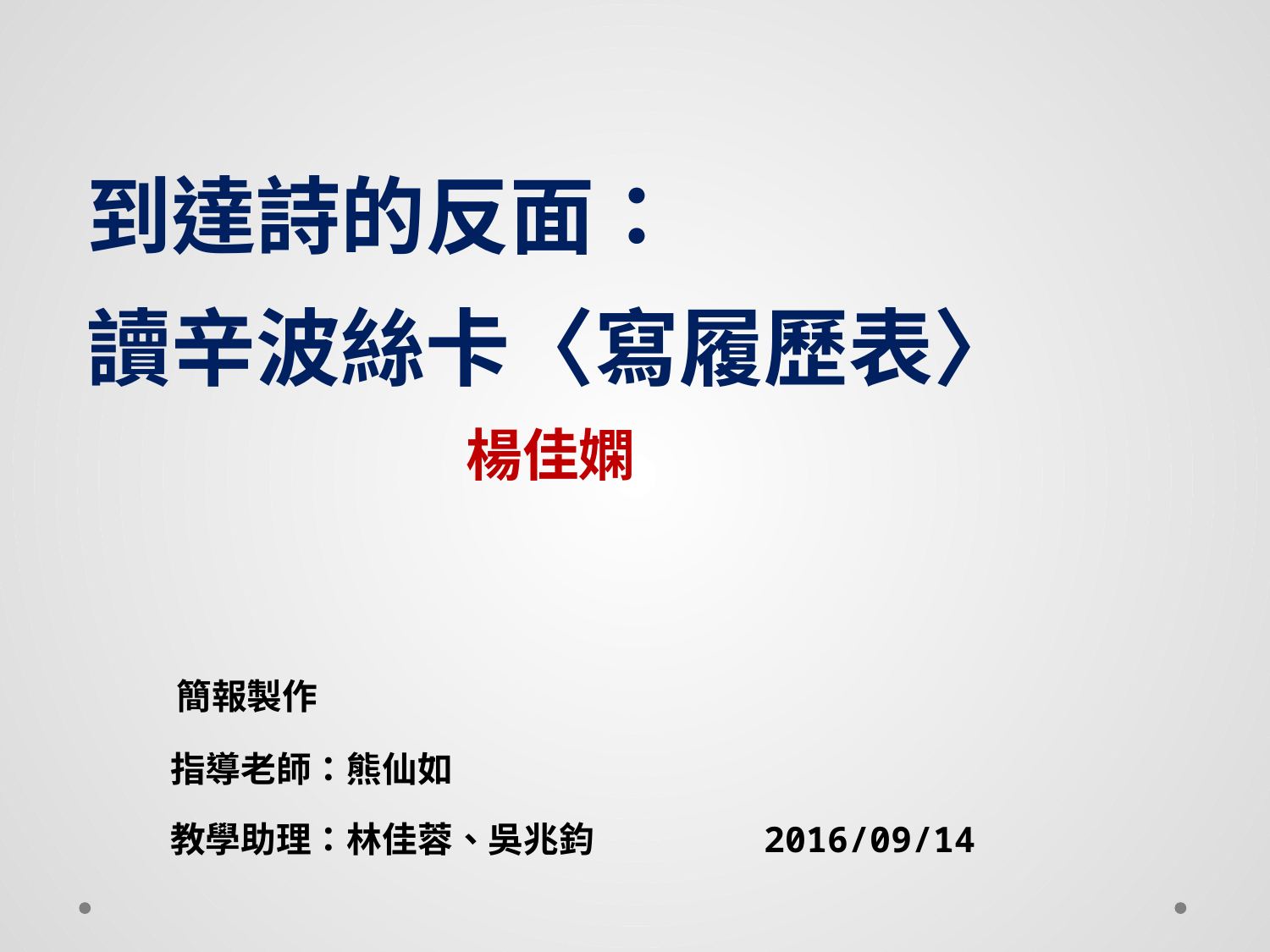

到達詩的反面：
讀辛波絲卡〈寫履歷表〉
                    楊佳嫻
   簡報製作
   指導老師：熊仙如
   教學助理：林佳蓉、吳兆鈞                    2016/09/14